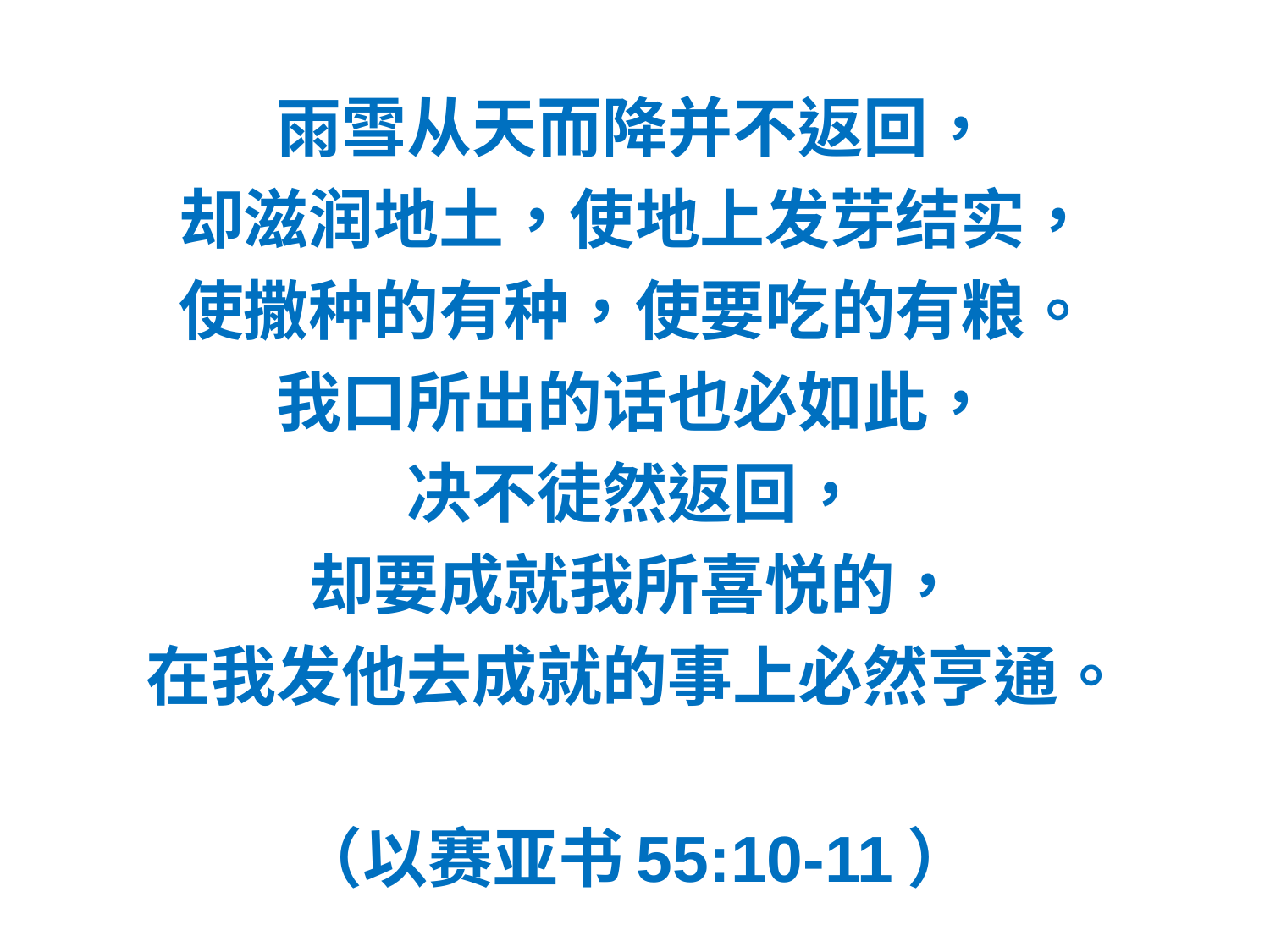

#
雨雪从天而降并不返回，
却滋润地土，使地上发芽结实，
使撒种的有种，使要吃的有粮。
我口所出的话也必如此，
决不徒然返回，
却要成就我所喜悦的，
在我发他去成就的事上必然亨通。

（以赛亚书55:10-11）